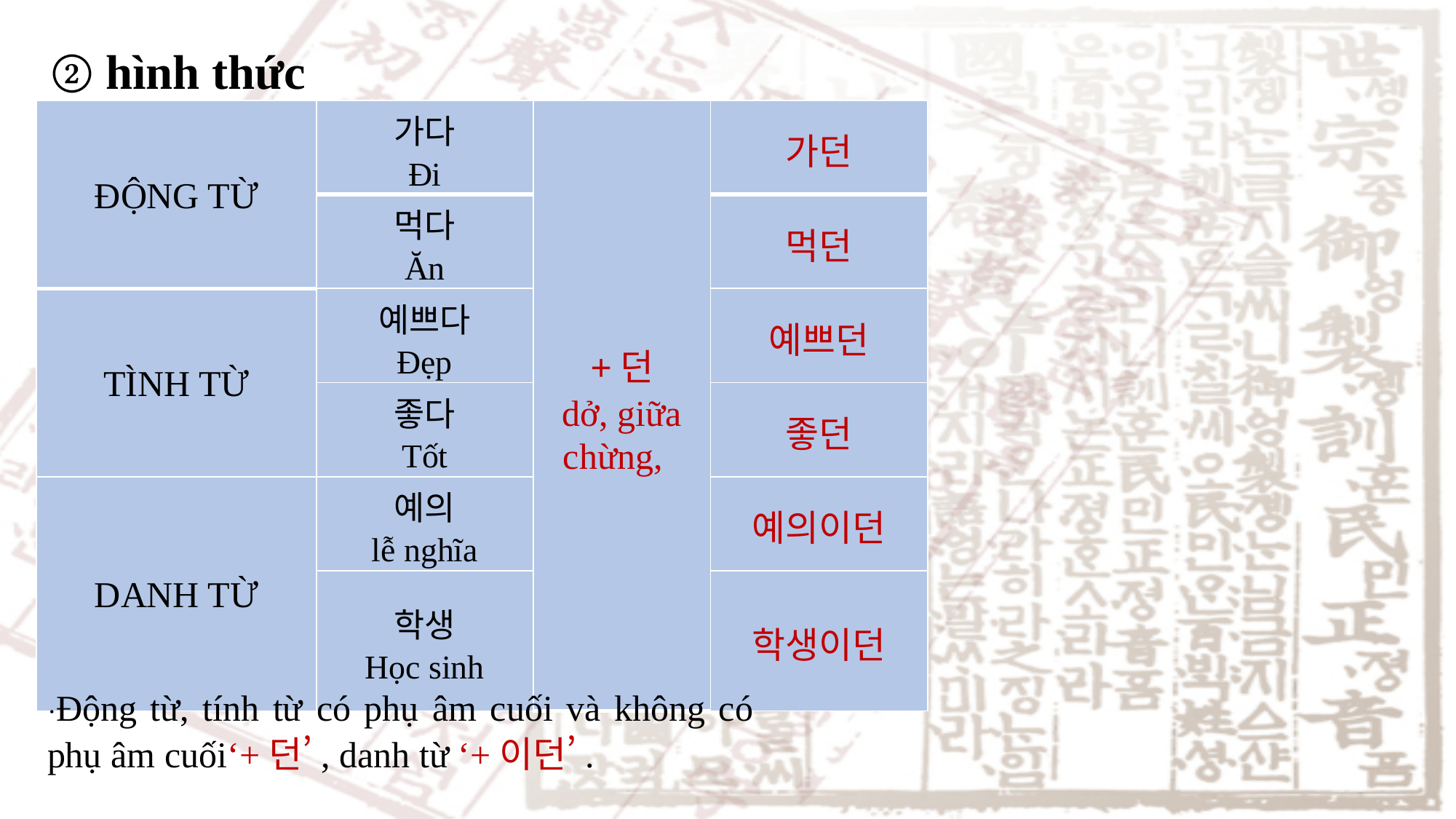

② hình thức
| ĐỘNG TỪ | 가다 Đi | +던 dở, giữa chừng, | 가던 |
| --- | --- | --- | --- |
|  | 먹다 Ăn |  | 먹던 |
| TÌNH TỪ | 예쁘다 Đẹp |  | 예쁘던 |
|  | 좋다 Tốt |  | 좋던 |
| DANH TỪ | 예의 lễ nghĩa |  | 예의이던 |
|  | 학생 Học sinh |  | 학생이던 |
·Động từ, tính từ có phụ âm cuối và không có phụ âm cuối‘+던’, danh từ ‘+이던’.